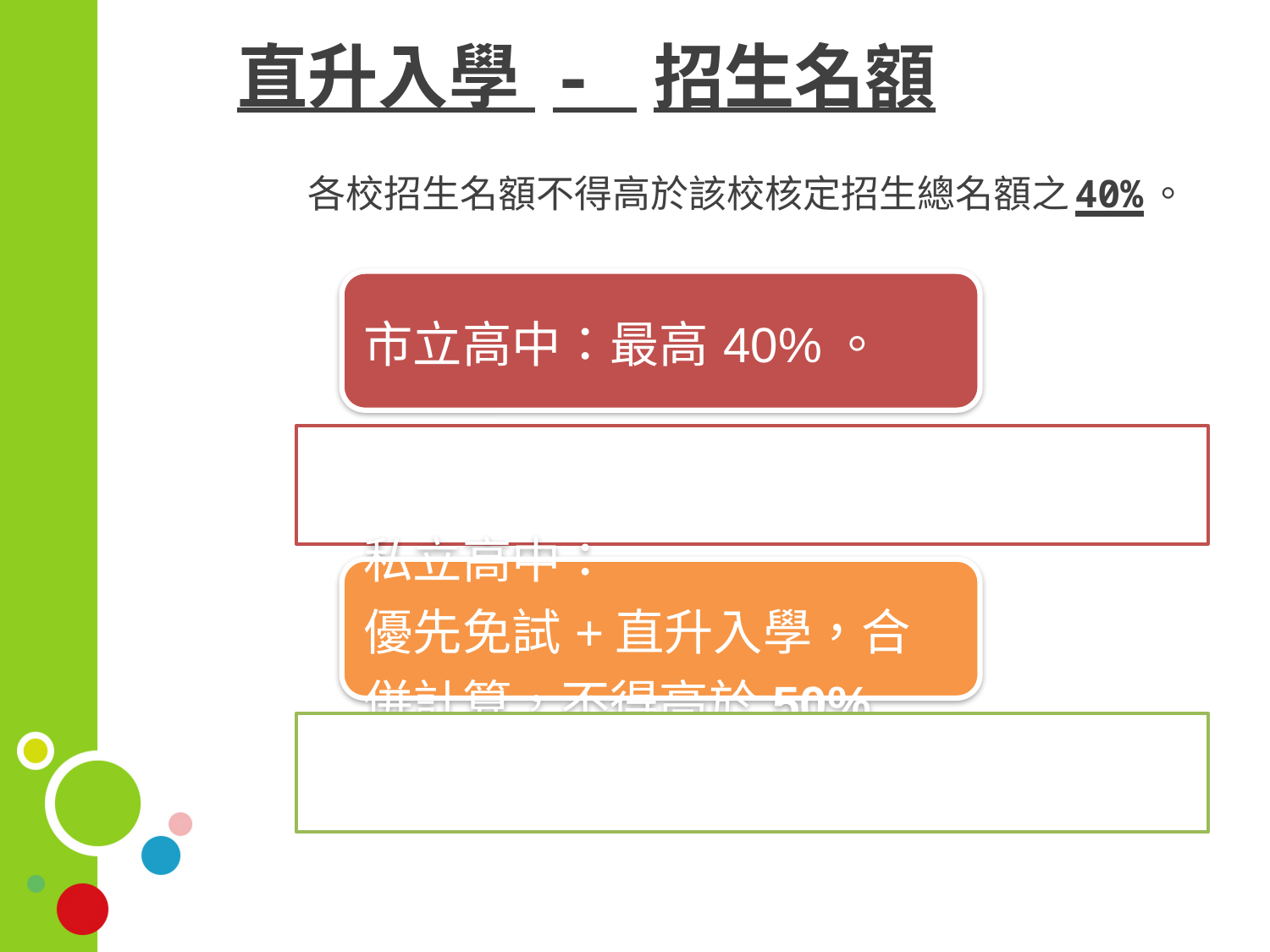

# 直升入學 - 招生名額
各校招生名額不得高於該校核定招生總名額之40%。
市立高中：最高40%。
私立高中：
優先免試+直升入學，合併計算，不得高於50%